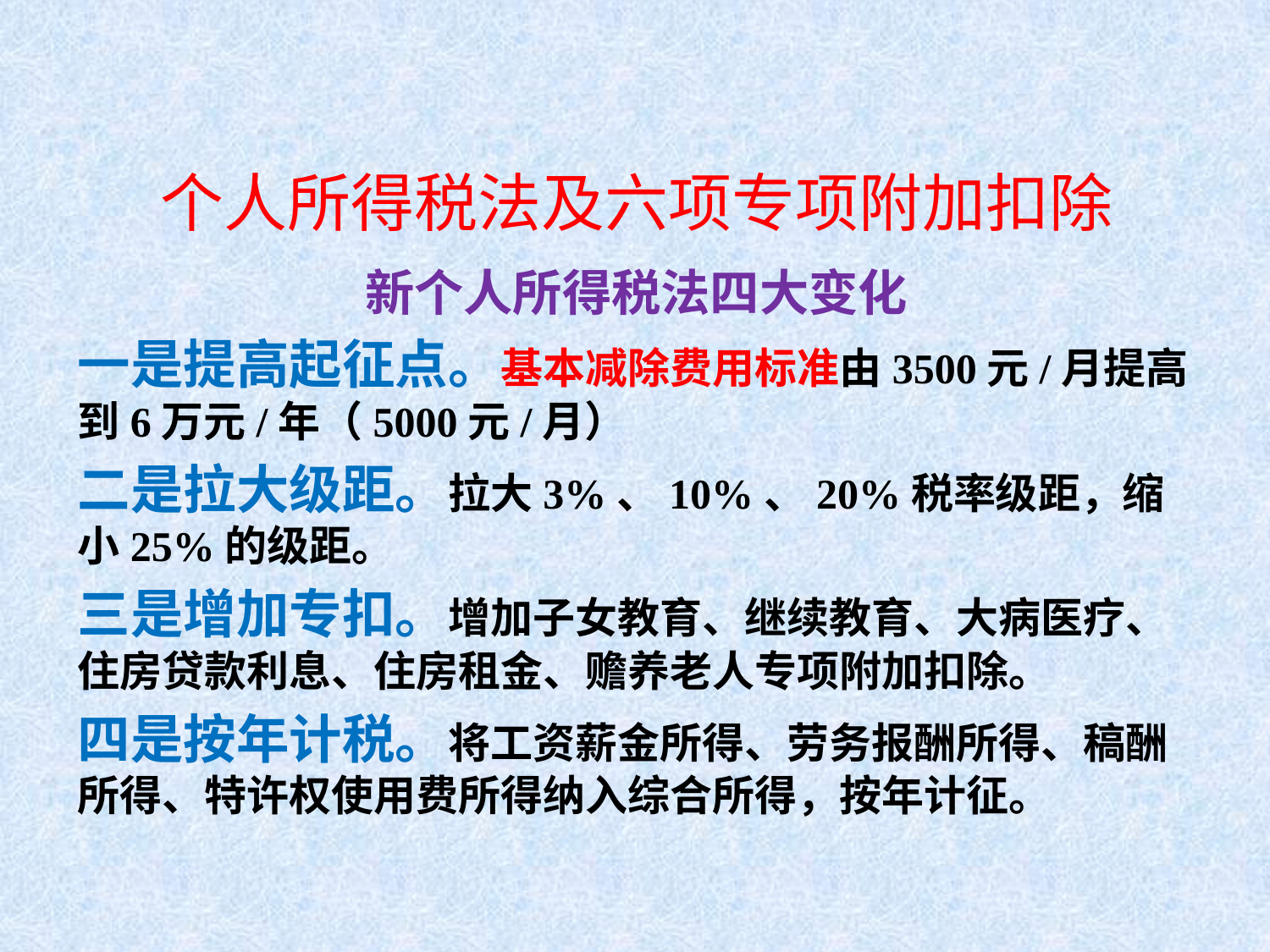

# 个人所得税法及六项专项附加扣除

新个人所得税法四大变化
一是提高起征点。基本减除费用标准由3500元/月提高到6万元/年（5000元/月）
二是拉大级距。拉大3%、10%、20%税率级距，缩小25%的级距。
三是增加专扣。增加子女教育、继续教育、大病医疗、住房贷款利息、住房租金、赡养老人专项附加扣除。
四是按年计税。将工资薪金所得、劳务报酬所得、稿酬所得、特许权使用费所得纳入综合所得，按年计征。